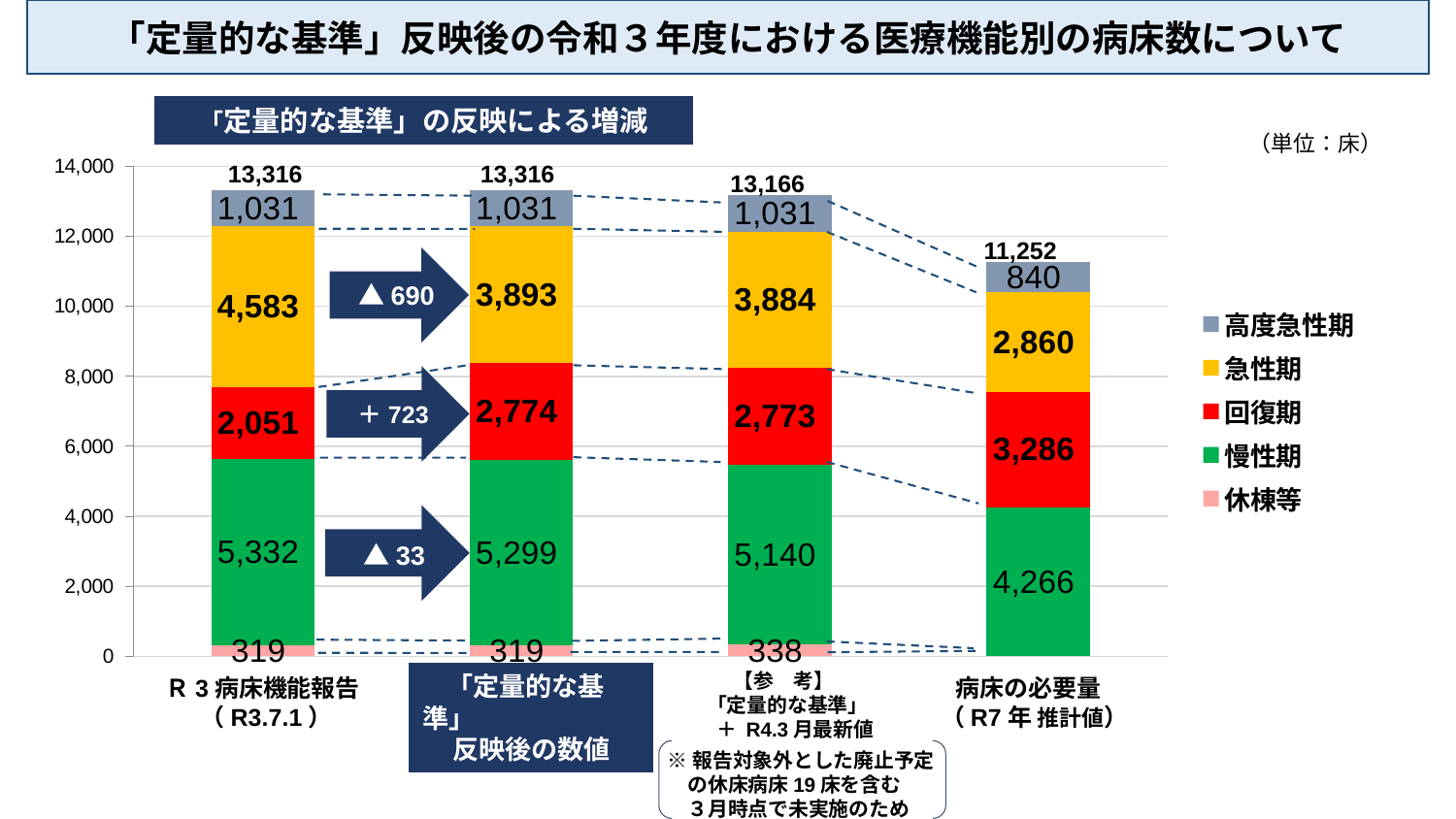

「定量的な基準」反映後の令和３年度における医療機能別の病床数について
「定量的な基準」の反映による増減
　　（単位：床）

### Chart

| Category | 休棟等 | 慢性期 | 回復期 | 急性期 | 高度急性期 |
|---|---|---|---|---|---|
| 現状（R3.7.1） | 319.0 | 5332.0 | 2051.0 | 4583.0 | 1031.0 |
| 定量的な基準 | 319.0 | 5299.0 | 2774.0 | 3893.0 | 1031.0 |
| 定量的な基準
＋
R4.3月時点の最新値
＋　転換予定反映 | 338.0 | 5140.0 | 2773.0 | 3884.0 | 1031.0 |
| 必要病床数（2025） | None | 4266.0 | 3286.0 | 2860.0 | 840.0 |
13,316
13,316
13,166

11,252

　　▲690

　　＋723

　　▲33

　　　【参　考】
　　「定量的な基準」
 　　＋ R4.3月最新値
　「定量的な基準」
反映後の数値
 病床の必要量
（R7年 推計値）
Ｒ3病床機能報告
 　（R3.7.1）
※報告対象外とした廃止予定
　の休床病床19床を含む
　３月時点で未実施のため